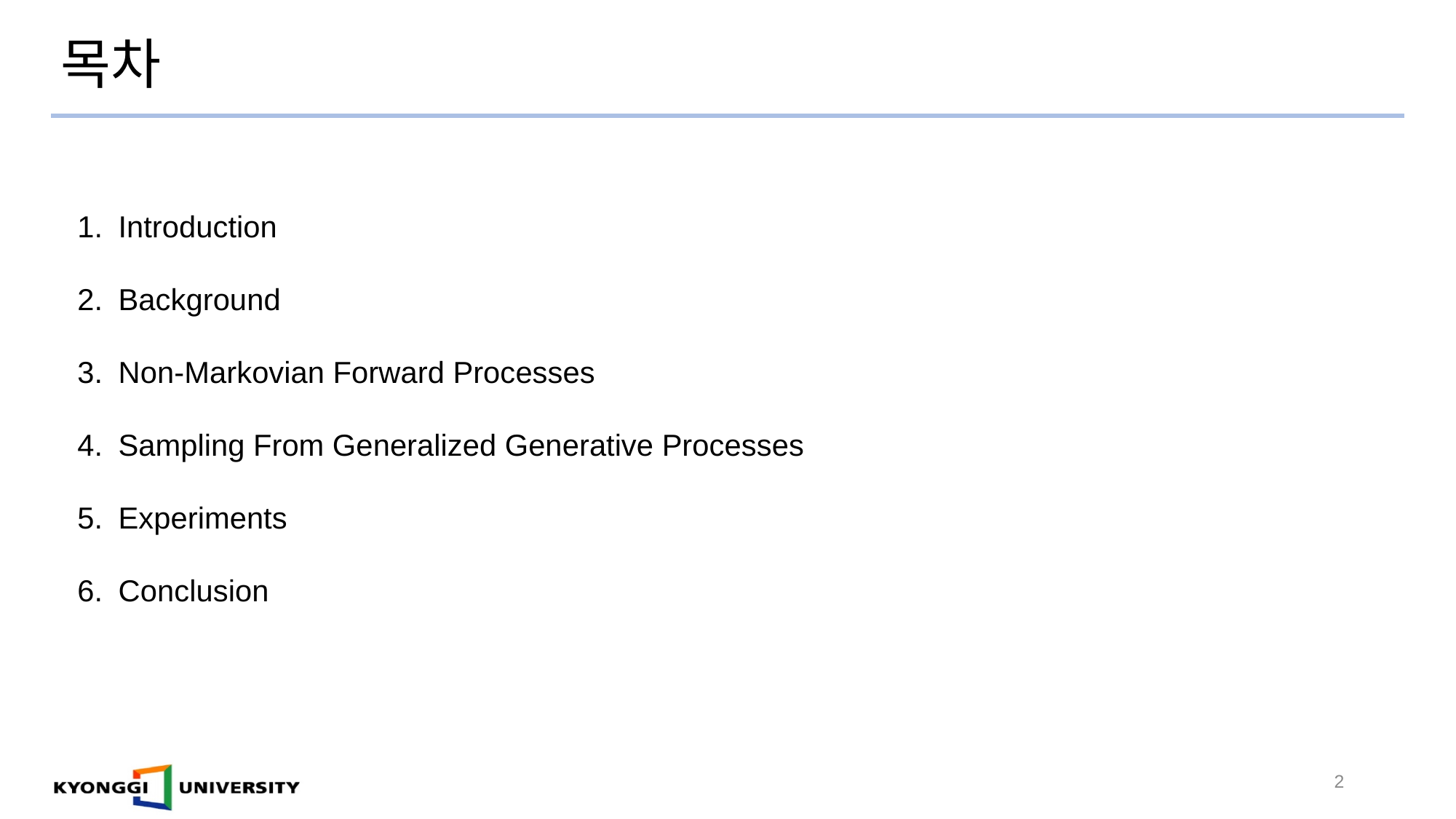

# 목차
Introduction
Background
Non-Markovian Forward Processes
Sampling From Generalized Generative Processes
Experiments
Conclusion
2